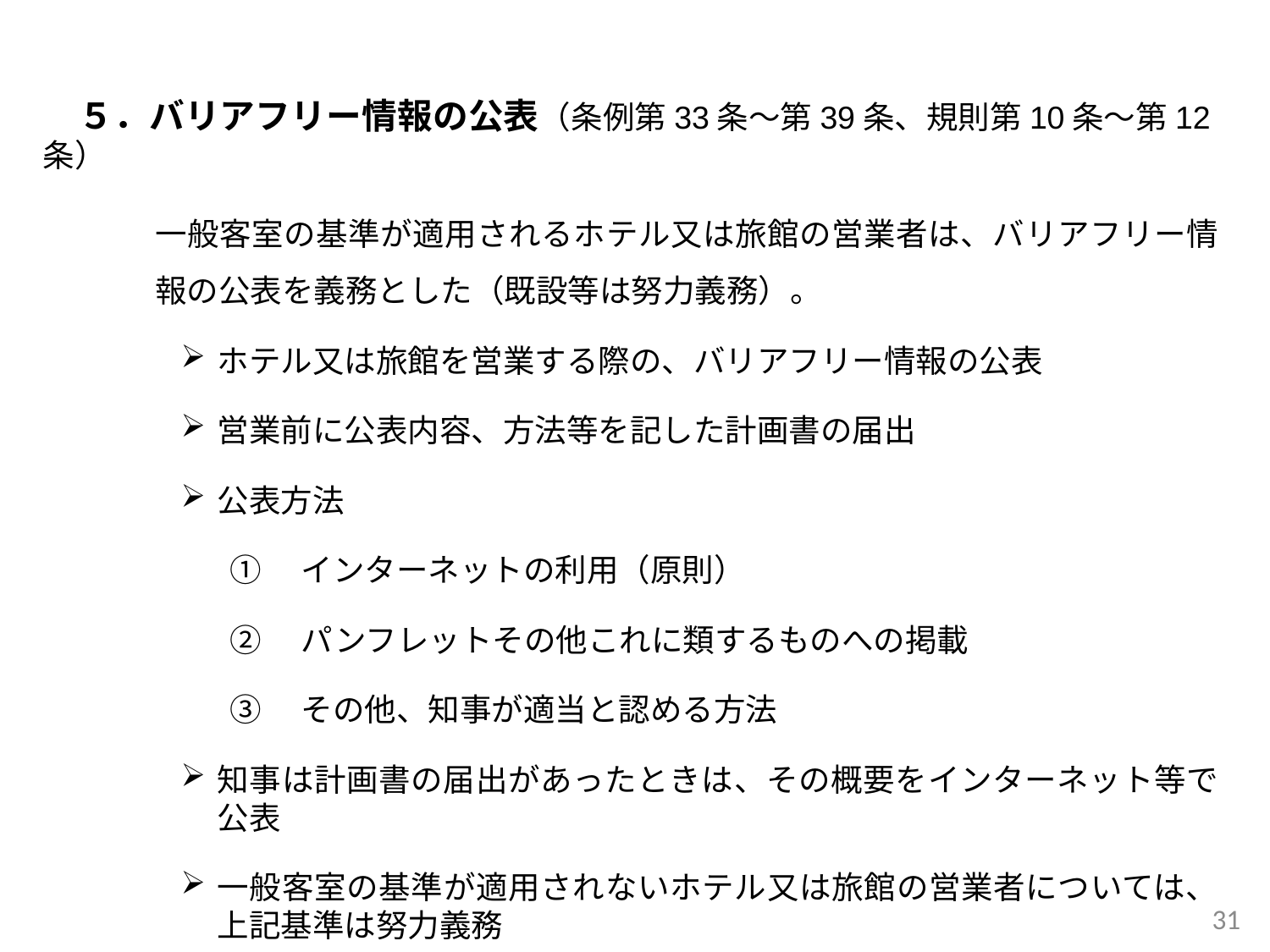

５．バリアフリー情報の公表（条例第33条～第39条、規則第10条～第12条）
一般客室の基準が適用されるホテル又は旅館の営業者は、バリアフリー情報の公表を義務とした（既設等は努力義務）。
ホテル又は旅館を営業する際の、バリアフリー情報の公表
営業前に公表内容、方法等を記した計画書の届出
公表方法
①　インターネットの利用（原則）
②　パンフレットその他これに類するものへの掲載
③　その他、知事が適当と認める方法
知事は計画書の届出があったときは、その概要をインターネット等で公表
一般客室の基準が適用されないホテル又は旅館の営業者については、上記基準は努力義務
31